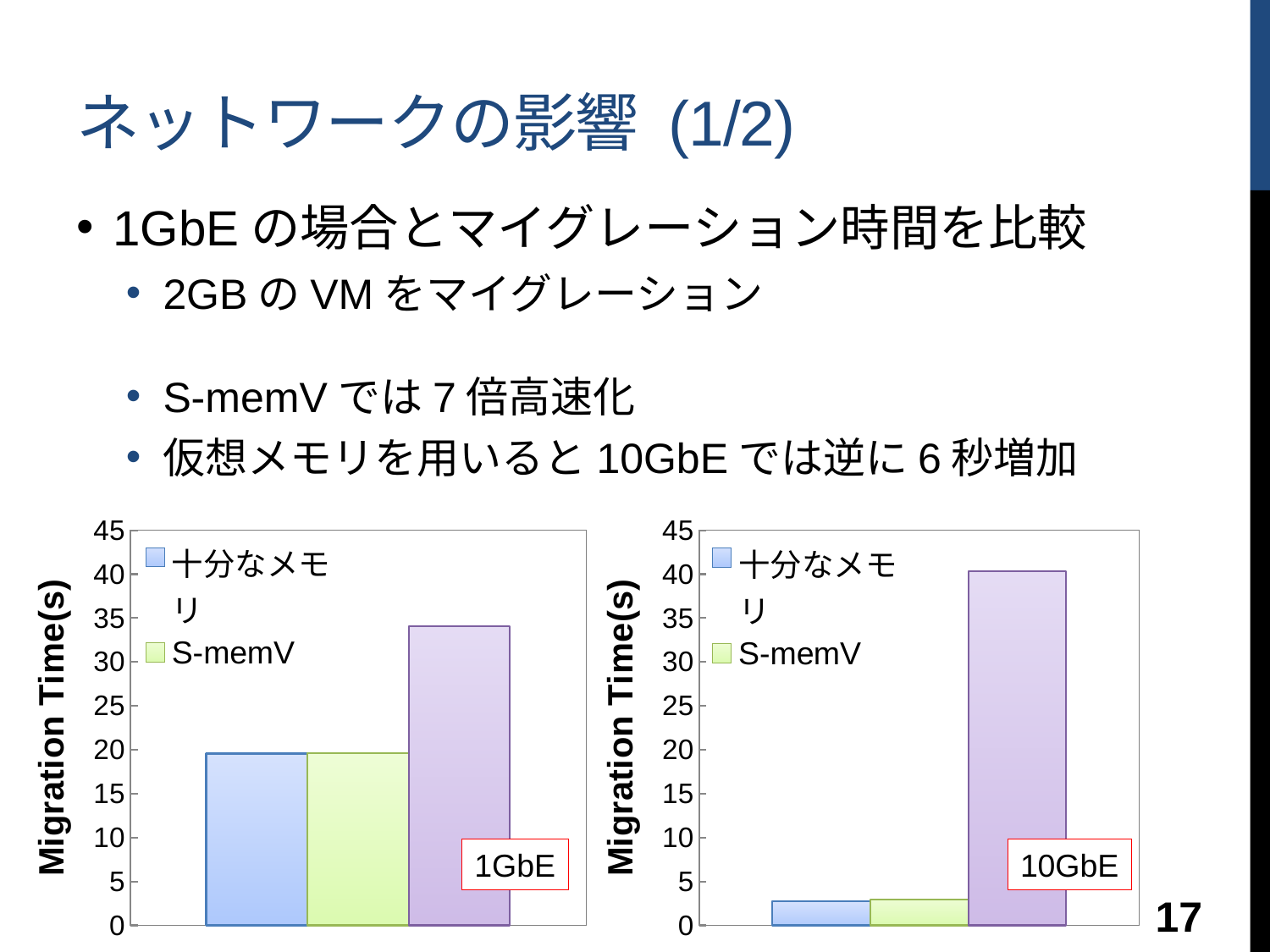

# ネットワークの影響 (1/2)
1GbEの場合とマイグレーション時間を比較
2GBのVMをマイグレーション

S-memVでは7倍高速化
仮想メモリを用いると10GbEでは逆に6秒増加

### Chart

| Category |  |  |  |
|---|---|---|---|

### Chart

| Category |  |  |  |
|---|---|---|---|
1GbE
10GbE
17